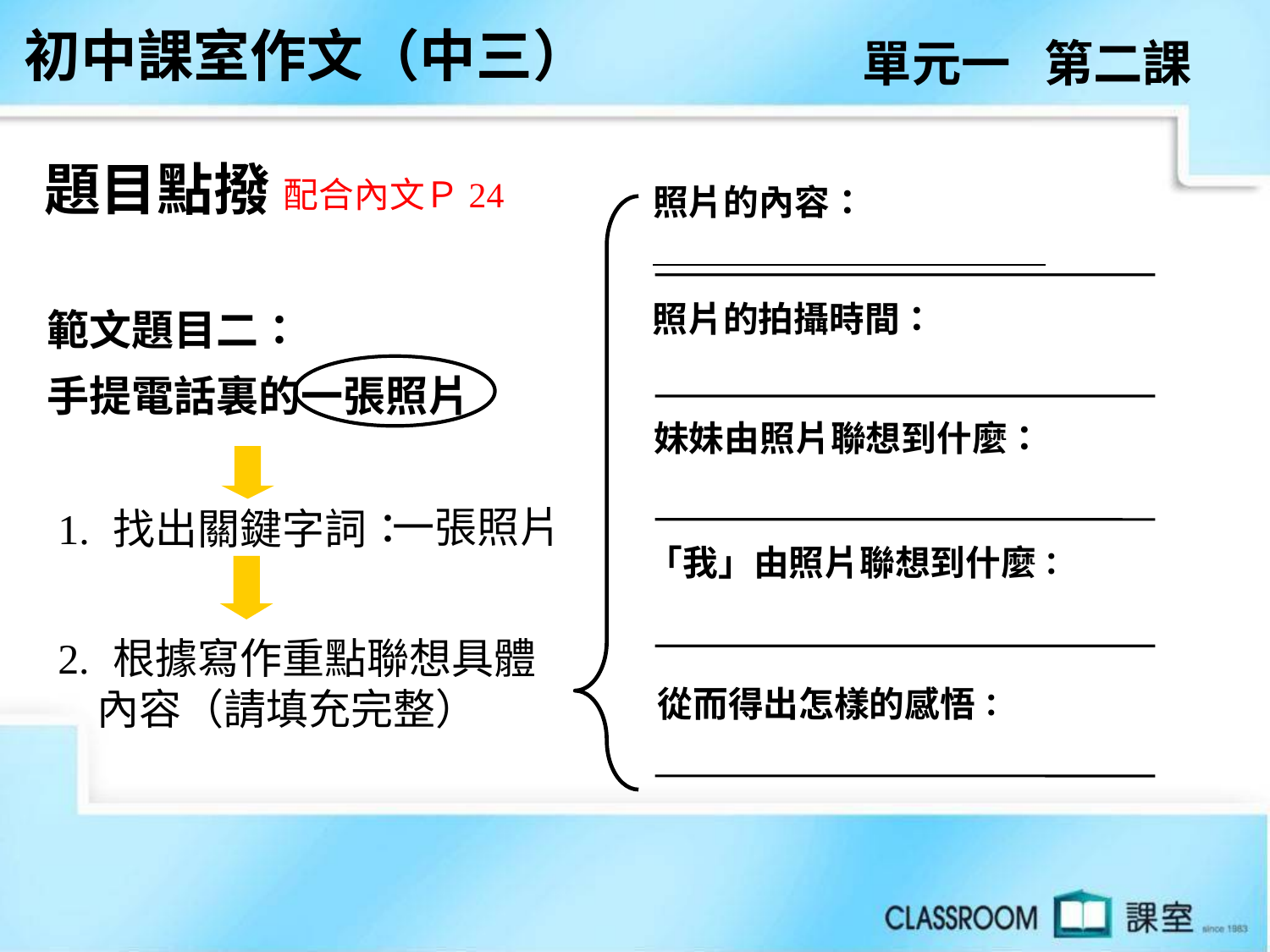

初中課室作文（中三）
單元一   第二課
題目點撥
配合內文Ｐ24
照片的內容：

範文題目二：
手提電話裏的一張照片
照片的拍攝時間：

妹妹由照片聯想到什麼：

一張照片
1. 找出關鍵字詞：

「我」由照片聯想到什麼：

2. 根據寫作重點聯想具體
   內容（請填充完整）

從而得出怎樣的感悟：